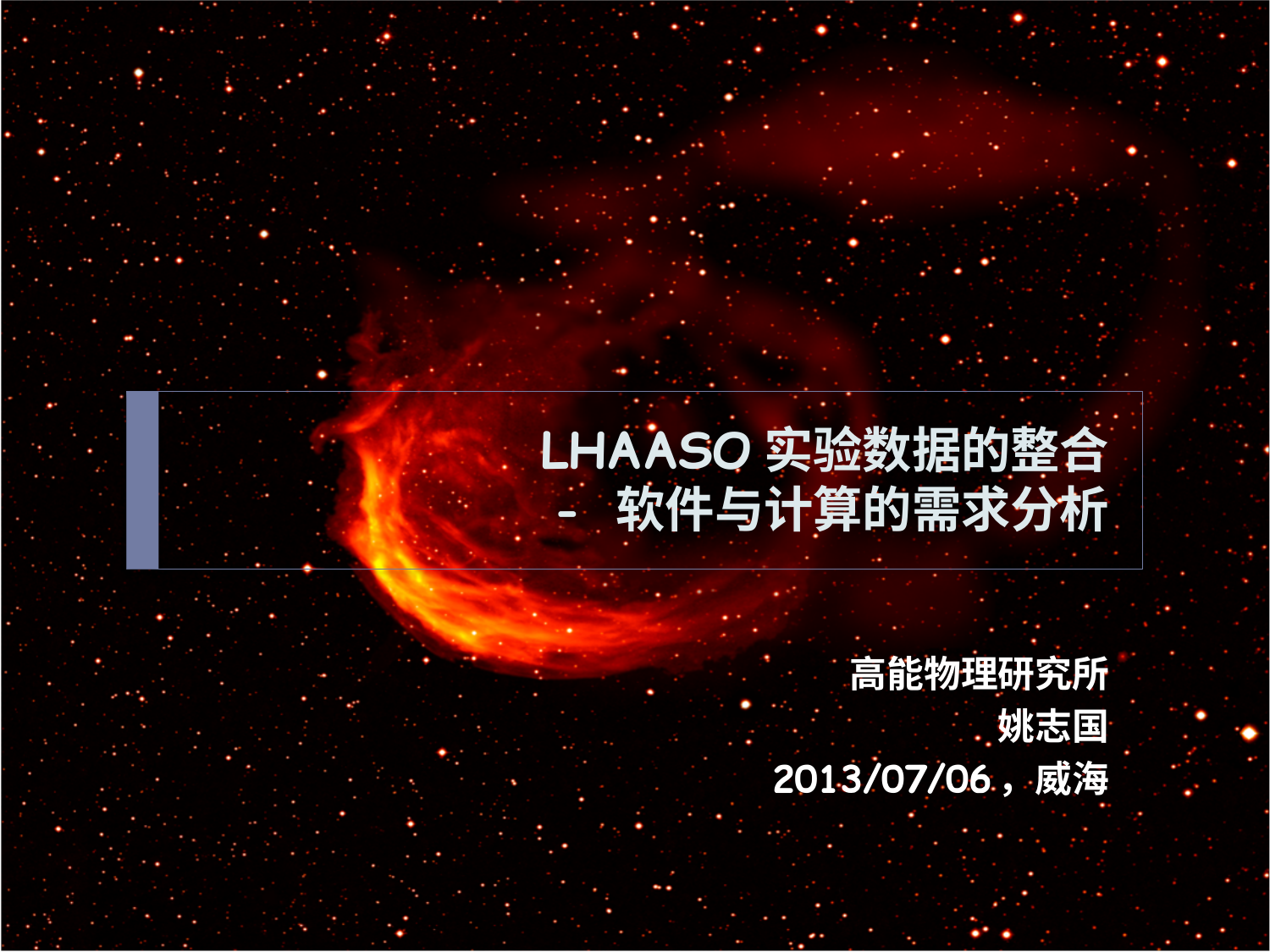

# LHAASO实验数据的整合 - 软件与计算的需求分析

高能物理研究所
姚志国
2013/07/06，威海